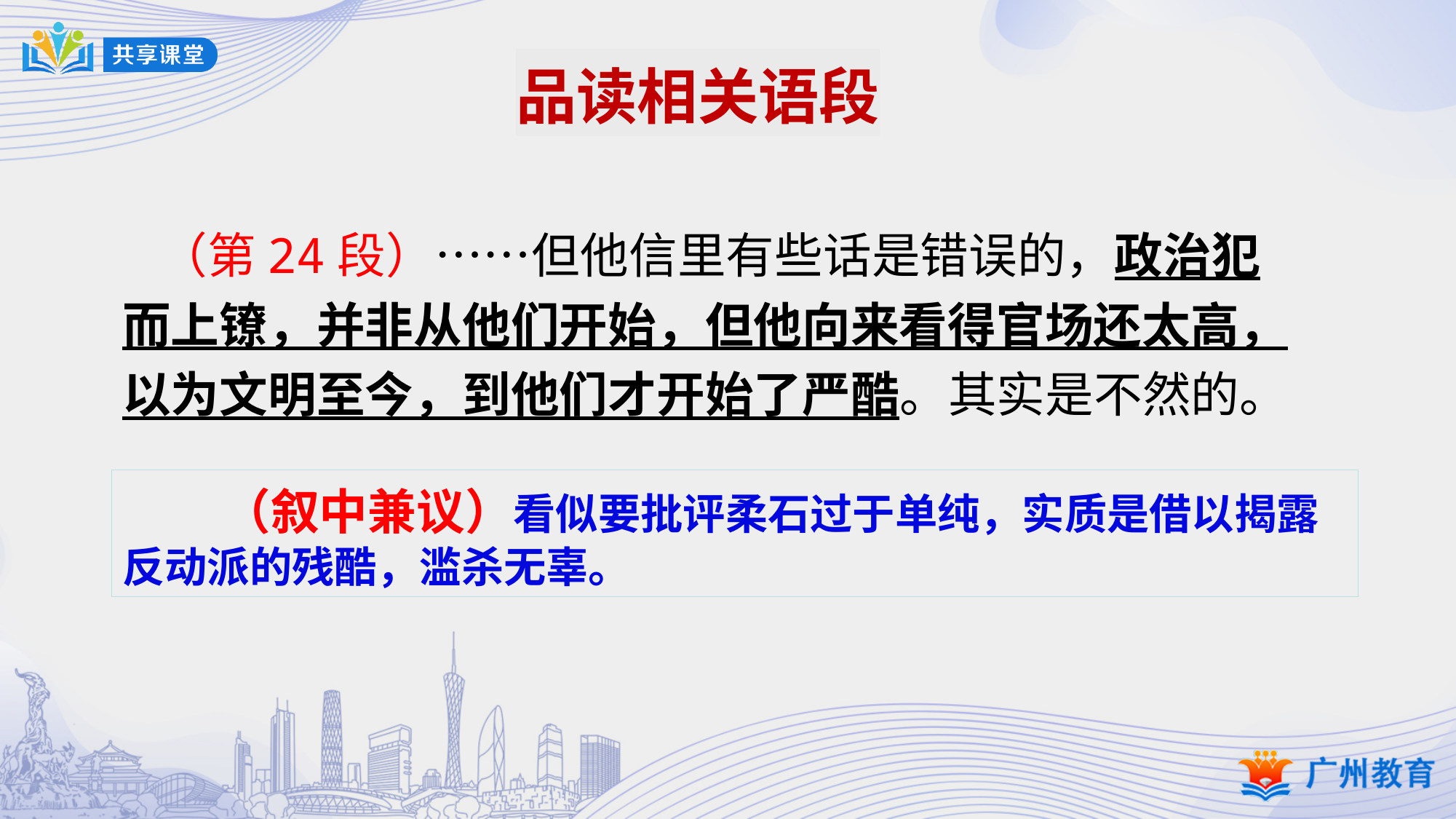

品读相关语段
（第24段）……但他信里有些话是错误的，政治犯而上镣，并非从他们开始，但他向来看得官场还太高，以为文明至今，到他们才开始了严酷。其实是不然的。
       （叙中兼议）看似要批评柔石过于单纯，实质是借以揭露反动派的残酷，滥杀无辜。